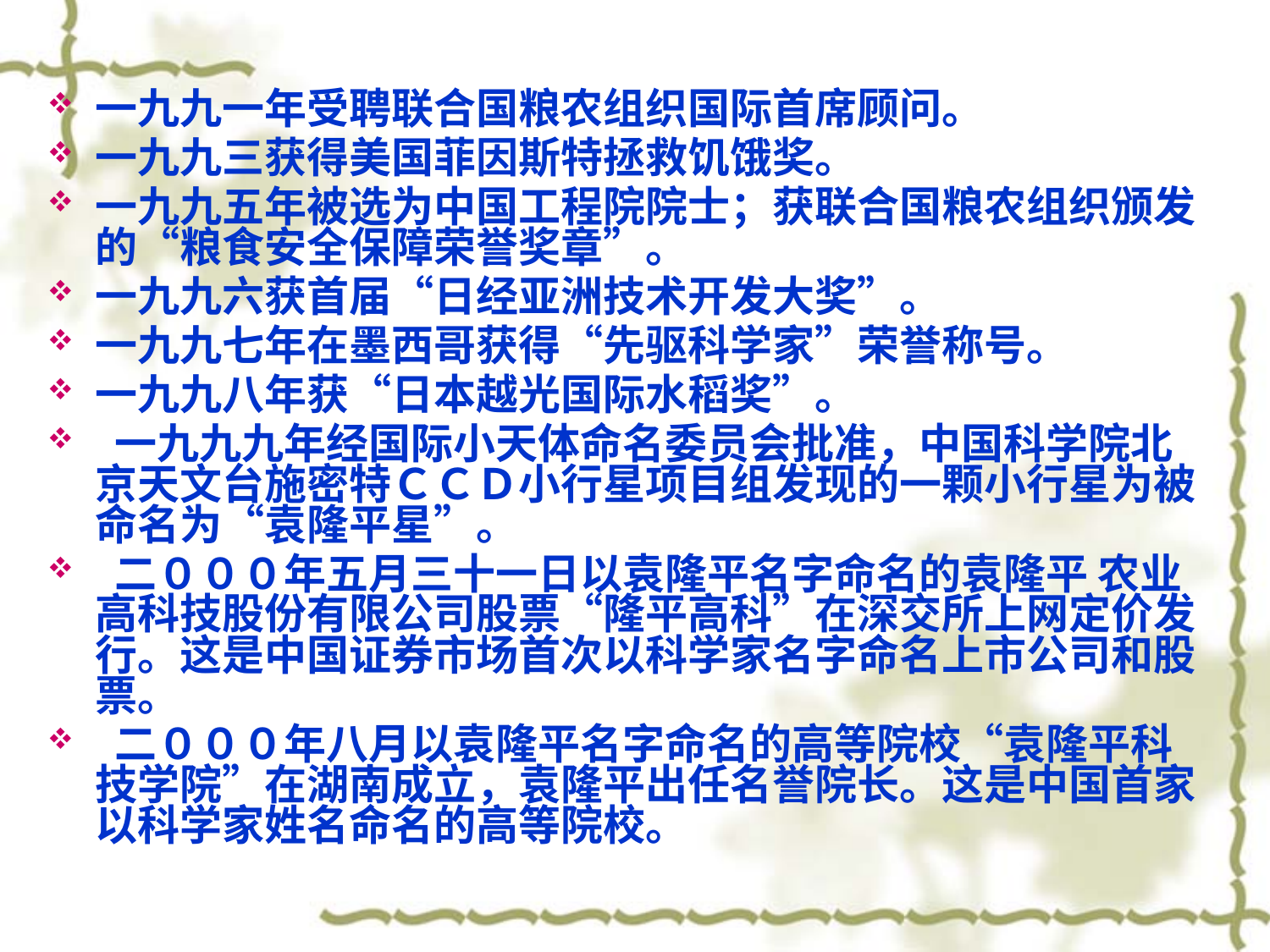

一九九一年受聘联合国粮农组织国际首席顾问。
一九九三获得美国菲因斯特拯救饥饿奖。
一九九五年被选为中国工程院院士；获联合国粮农组织颁发的“粮食安全保障荣誉奖章”。
一九九六获首届“日经亚洲技术开发大奖”。
一九九七年在墨西哥获得“先驱科学家”荣誉称号。
一九九八年获“日本越光国际水稻奖”。
 一九九九年经国际小天体命名委员会批准，中国科学院北京天文台施密特ＣＣＤ小行星项目组发现的一颗小行星为被命名为“袁隆平星”。
 二０００年五月三十一日以袁隆平名字命名的袁隆平 农业高科技股份有限公司股票“隆平高科”在深交所上网定价发行。这是中国证券市场首次以科学家名字命名上市公司和股票。
 二０００年八月以袁隆平名字命名的高等院校“袁隆平科技学院”在湖南成立，袁隆平出任名誉院长。这是中国首家以科学家姓名命名的高等院校。